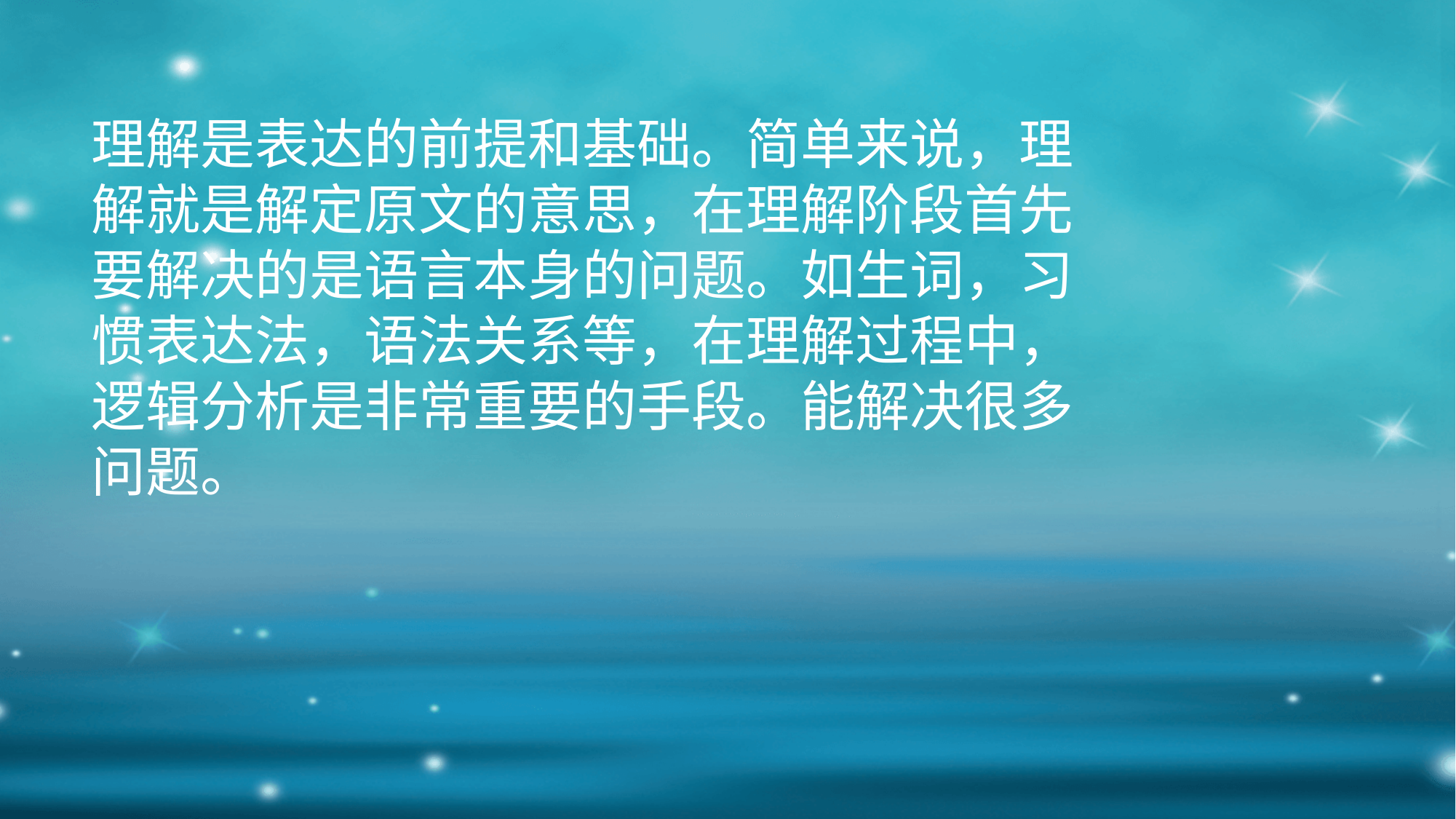

理解是表达的前提和基础。简单来说，理解就是解定原文的意思，在理解阶段首先要解决的是语言本身的问题。如生词，习惯表达法，语法关系等，在理解过程中，逻辑分析是非常重要的手段。能解决很多问题。